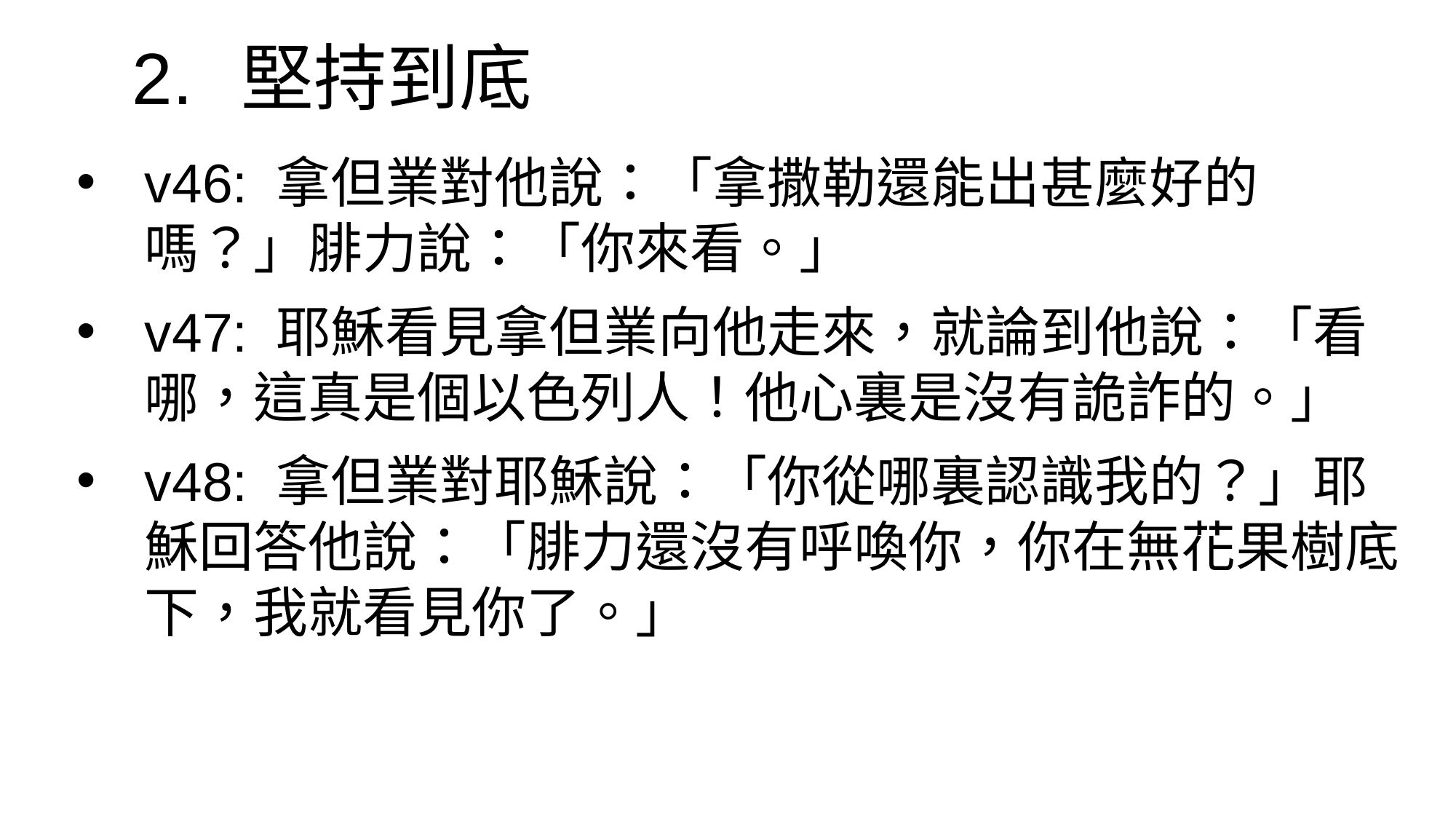

堅持到底
v46: 拿但業對他說：「拿撒勒還能出甚麼好的嗎？」腓力說：「你來看。」
v47: 耶穌看見拿但業向他走來，就論到他說：「看哪，這真是個以色列人！他心裏是沒有詭詐的。」
v48: 拿但業對耶穌說：「你從哪裏認識我的？」耶穌回答他說：「腓力還沒有呼喚你，你在無花果樹底下，我就看見你了。」